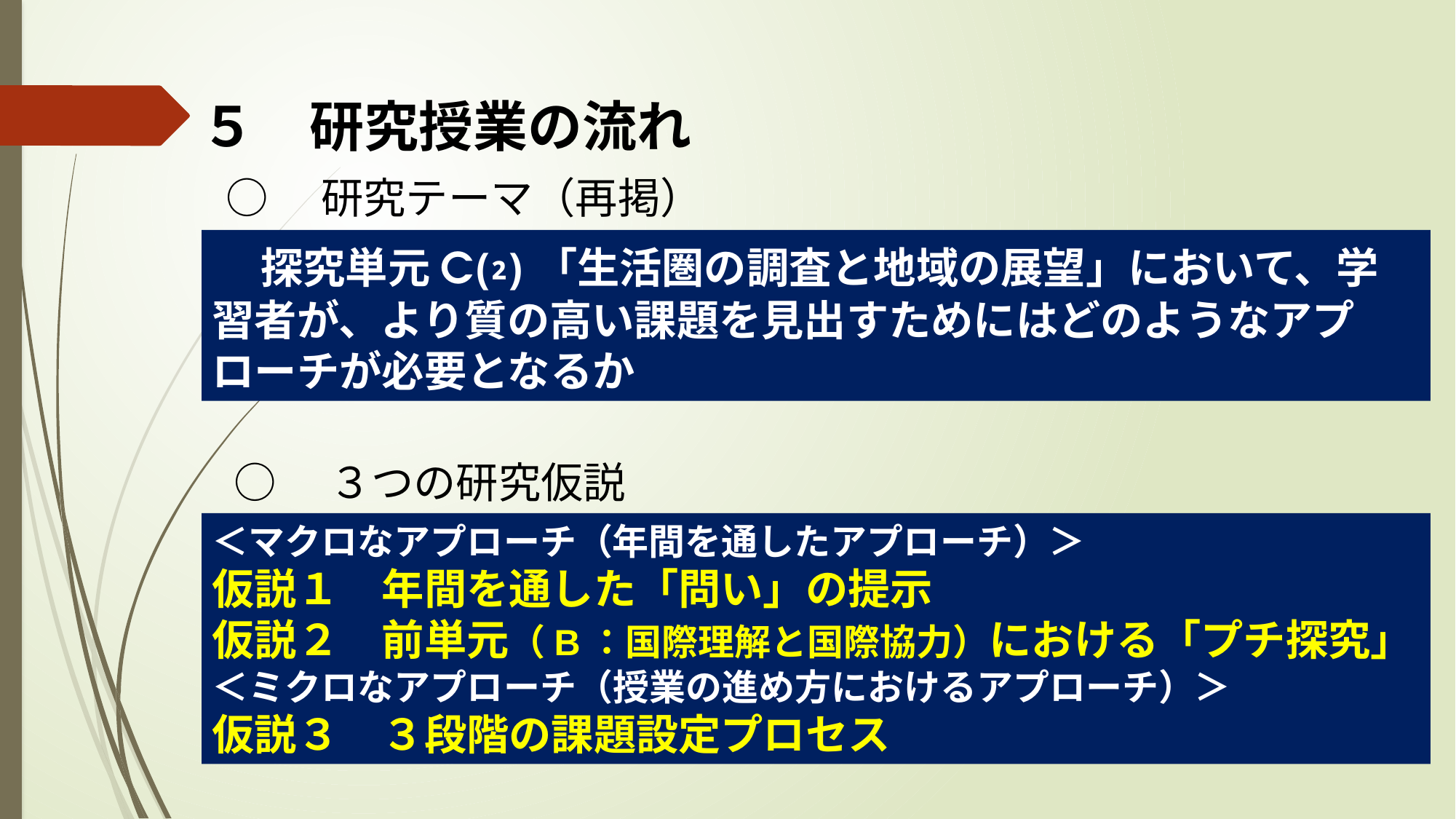

# ５　研究授業の流れ
○　研究テーマ（再掲）
　探究単元C⑵「生活圏の調査と地域の展望」において、学習者が、より質の高い課題を見出すためにはどのようなアプローチが必要となるか
○　３つの研究仮説
＜マクロなアプローチ（年間を通したアプローチ）＞
仮説１　年間を通した「問い」の提示
仮説２　前単元（B：国際理解と国際協力）における「プチ探究」
＜ミクロなアプローチ（授業の進め方におけるアプローチ）＞
仮説３　３段階の課題設定プロセス